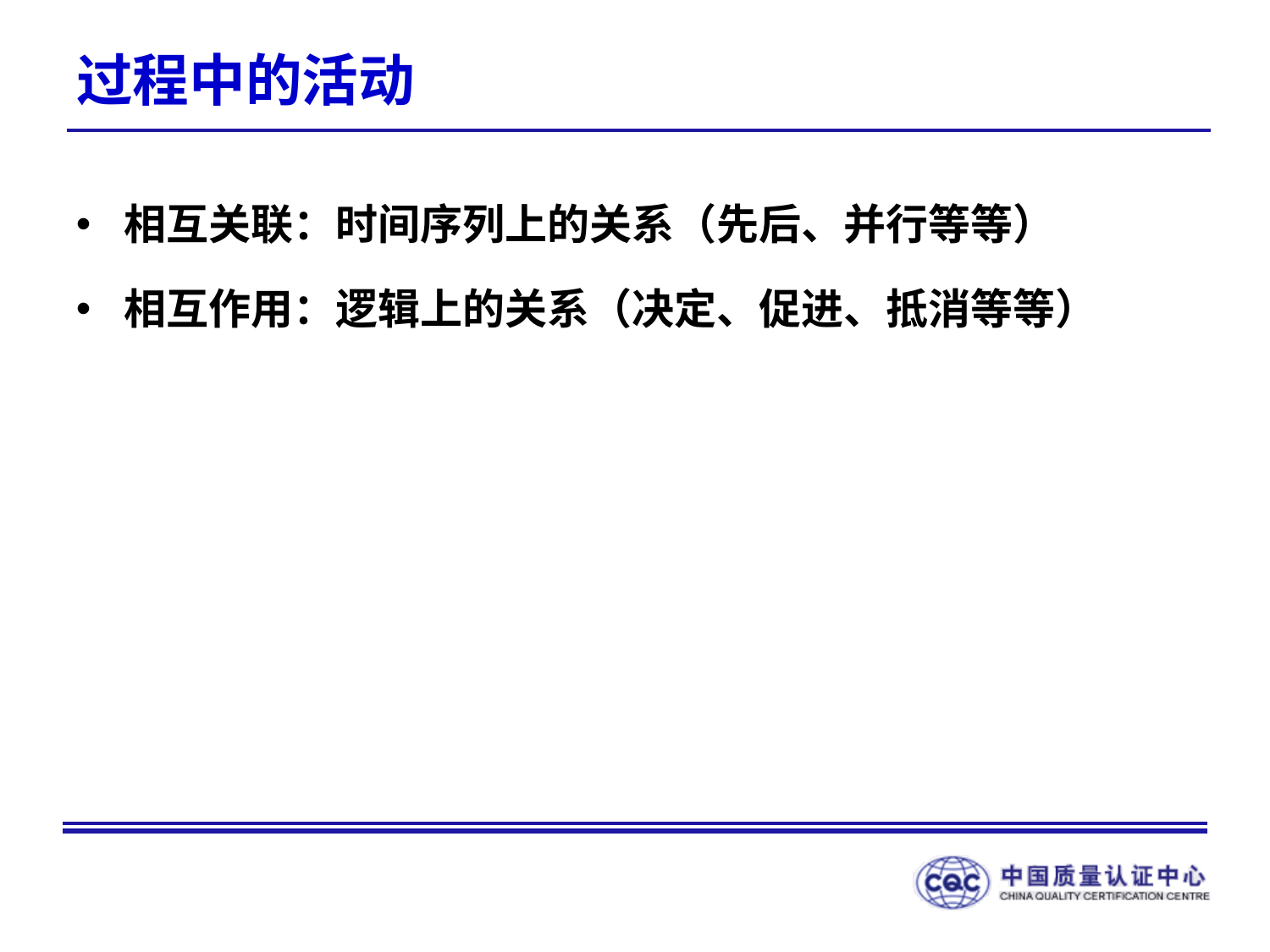

# 过程中的活动

相互关联：时间序列上的关系（先后、并行等等）
相互作用：逻辑上的关系（决定、促进、抵消等等）